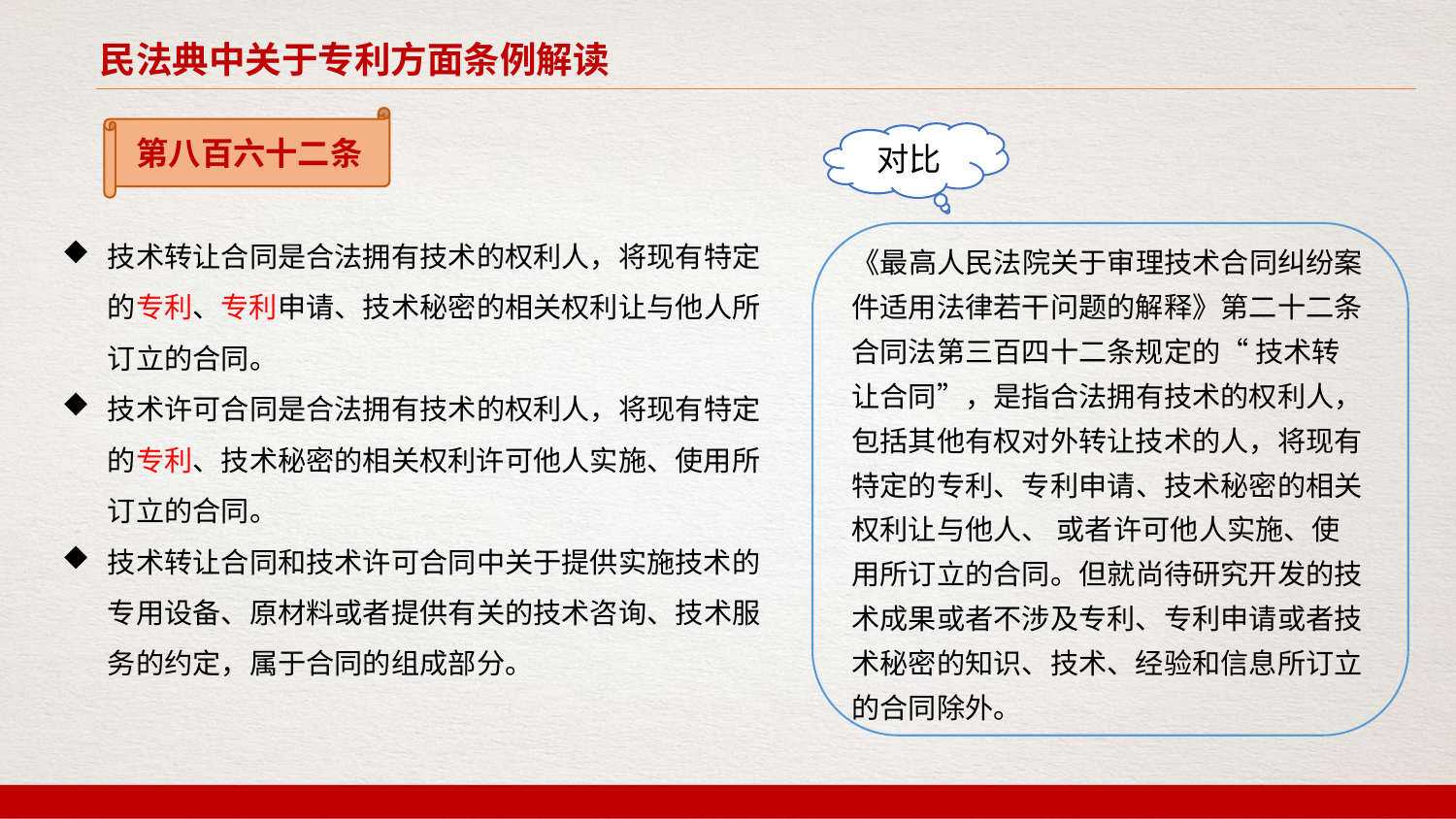

民法典中关于专利方面条例解读
第八百六十二条
对比
技术转让合同是合法拥有技术的权利人，将现有特定的专利、专利申请、技术秘密的相关权利让与他人所订立的合同。
技术许可合同是合法拥有技术的权利人，将现有特定的专利、技术秘密的相关权利许可他人实施、使用所订立的合同。
技术转让合同和技术许可合同中关于提供实施技术的专用设备、原材料或者提供有关的技术咨询、技术服务的约定，属于合同的组成部分。
《最高人民法院关于审理技术合同纠纷案件适用法律若干问题的解释》第二十二条
合同法第三百四十二条规定的“ 技术转让合同”，是指合法拥有技术的权利人，包括其他有权对外转让技术的人，将现有特定的专利、专利申请、技术秘密的相关权利让与他人、 或者许可他人实施、使用所订立的合同。但就尚待研究开发的技术成果或者不涉及专利、专利申请或者技术秘密的知识、技术、经验和信息所订立的合同除外。